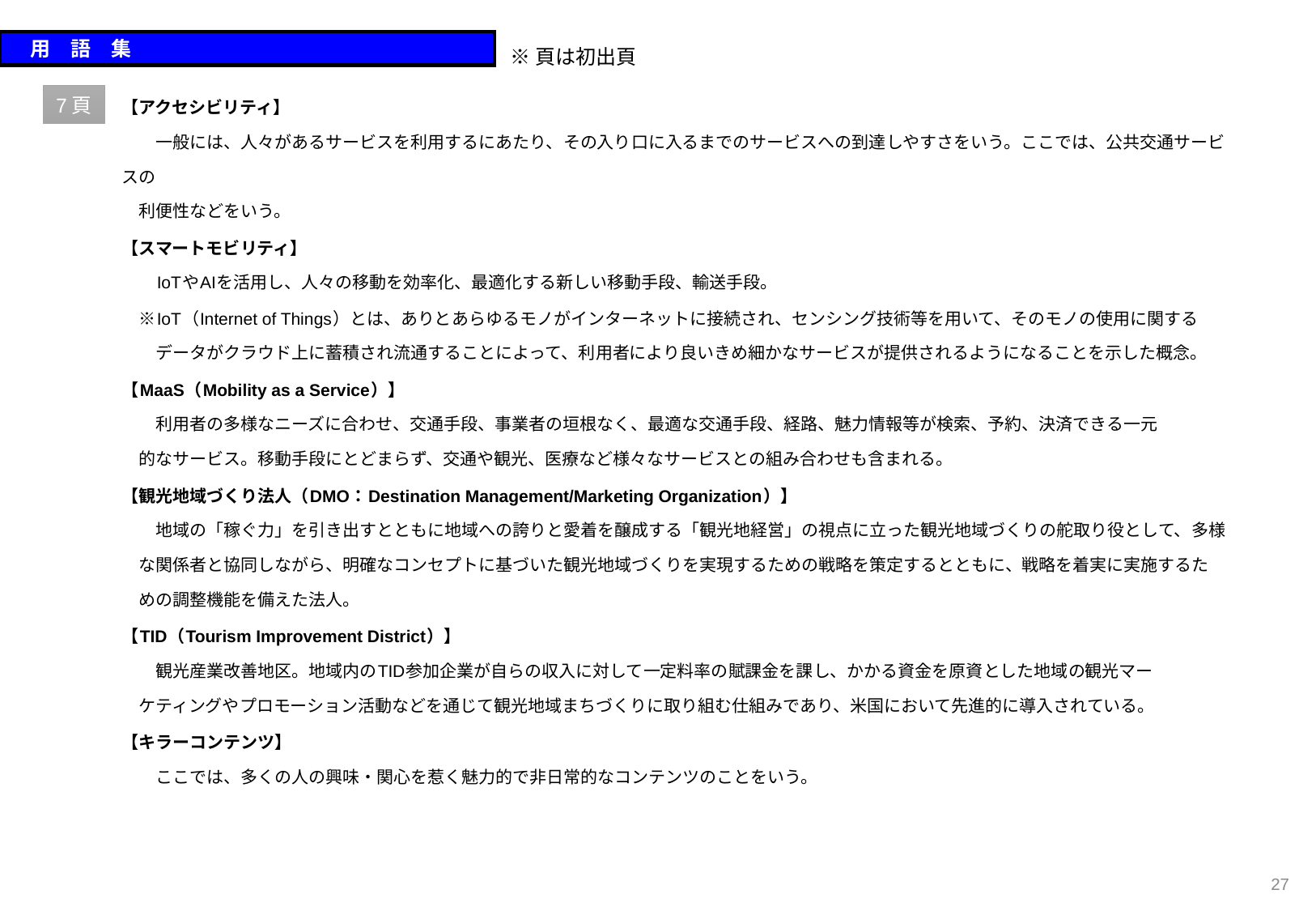

用　語　集
※頁は初出頁
【アクセシビリティ】
　　一般には、人々があるサービスを利用するにあたり、その入り口に入るまでのサービスへの到達しやすさをいう。ここでは、公共交通サービスの
　利便性などをいう。
【スマートモビリティ】
　　IoTやAIを活用し、人々の移動を効率化、最適化する新しい移動手段、輸送手段。
　※IoT（Internet of Things）とは、ありとあらゆるモノがインターネットに接続され、センシング技術等を用いて、そのモノの使用に関する
　　データがクラウド上に蓄積され流通することによって、利用者により良いきめ細かなサービスが提供されるようになることを示した概念。
【MaaS（Mobility as a Service）】
　　利用者の多様なニーズに合わせ、交通手段、事業者の垣根なく、最適な交通手段、経路、魅力情報等が検索、予約、決済できる一元
　的なサービス。移動手段にとどまらず、交通や観光、医療など様々なサービスとの組み合わせも含まれる。
【観光地域づくり法人（DMO：Destination Management/Marketing Organization）】
　　地域の「稼ぐ力」を引き出すとともに地域への誇りと愛着を醸成する「観光地経営」の視点に立った観光地域づくりの舵取り役として、多様
　な関係者と協同しながら、明確なコンセプトに基づいた観光地域づくりを実現するための戦略を策定するとともに、戦略を着実に実施するた
　めの調整機能を備えた法人。
【TID（Tourism Improvement District）】
　　観光産業改善地区。地域内のTID参加企業が自らの収入に対して一定料率の賦課金を課し、かかる資金を原資とした地域の観光マー
　ケティングやプロモーション活動などを通じて観光地域まちづくりに取り組む仕組みであり、米国において先進的に導入されている。
【キラーコンテンツ】
　　ここでは、多くの人の興味・関心を惹く魅力的で非日常的なコンテンツのことをいう。
7頁
27